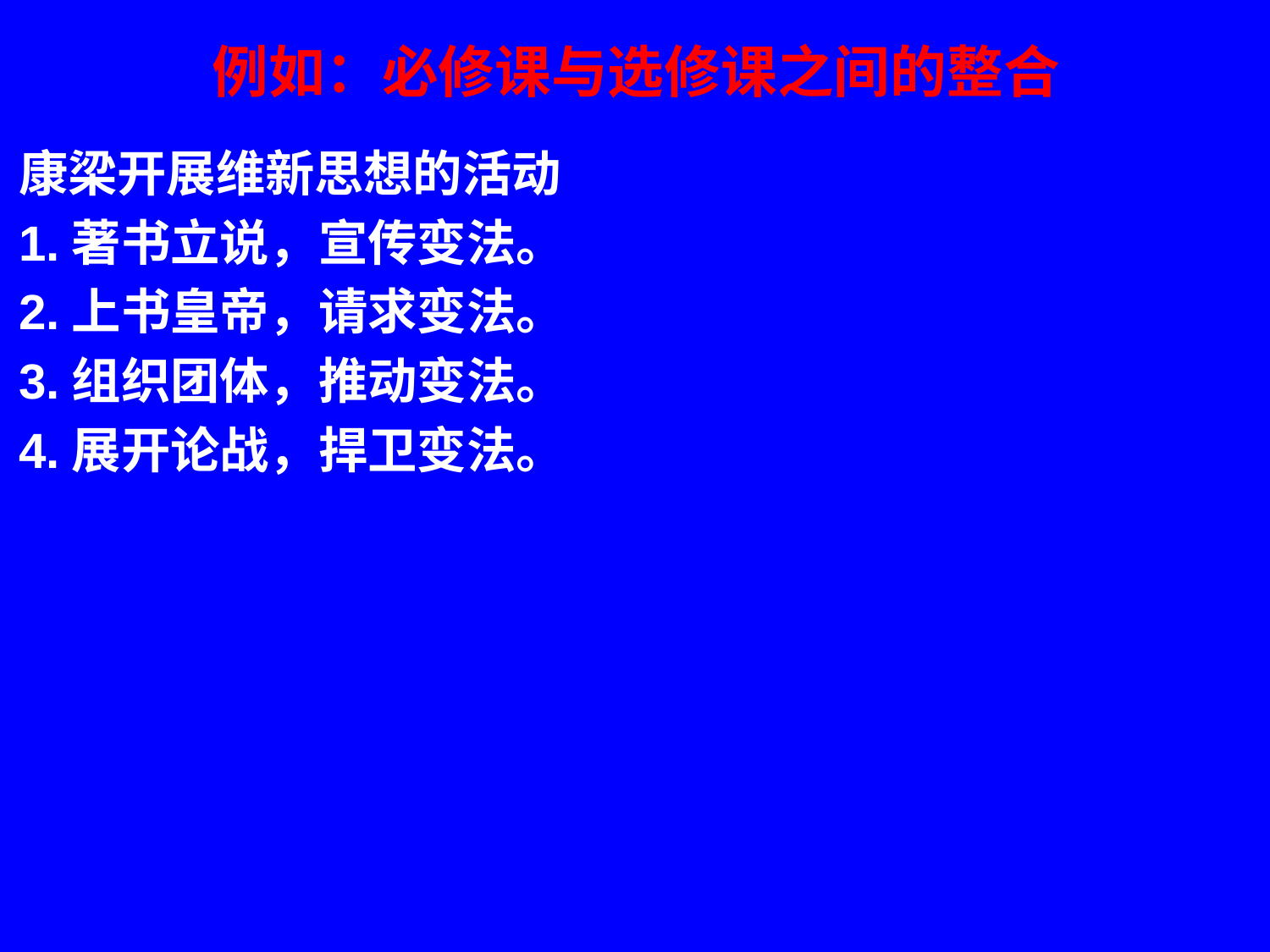

# 例如：必修课与选修课之间的整合
康梁开展维新思想的活动
1.著书立说，宣传变法。
2.上书皇帝，请求变法。
3.组织团体，推动变法。
4.展开论战，捍卫变法。